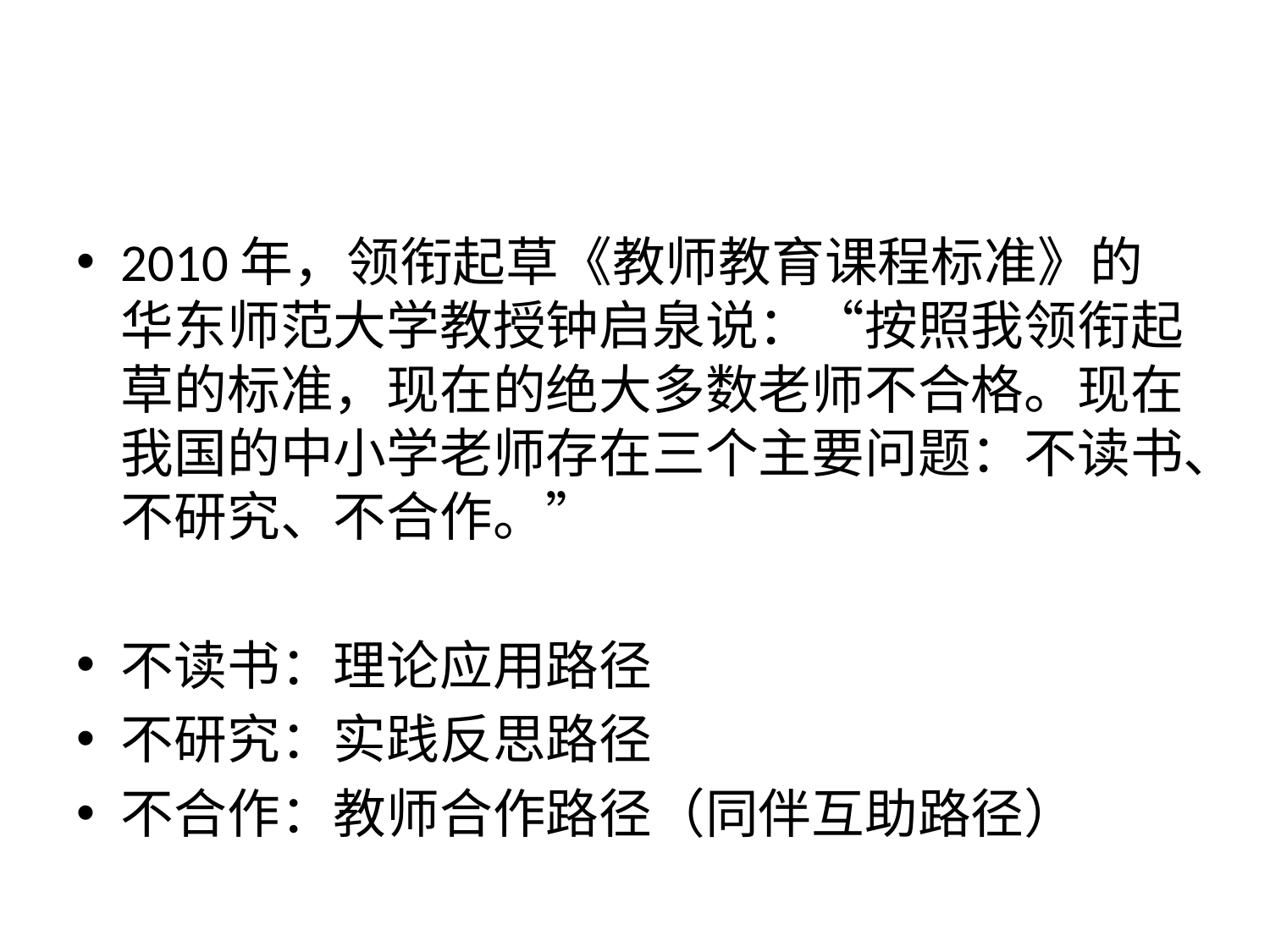

#
2010年，领衔起草《教师教育课程标准》的华东师范大学教授钟启泉说：“按照我领衔起草的标准，现在的绝大多数老师不合格。现在我国的中小学老师存在三个主要问题：不读书、不研究、不合作。”

不读书：理论应用路径
不研究：实践反思路径
不合作：教师合作路径（同伴互助路径）